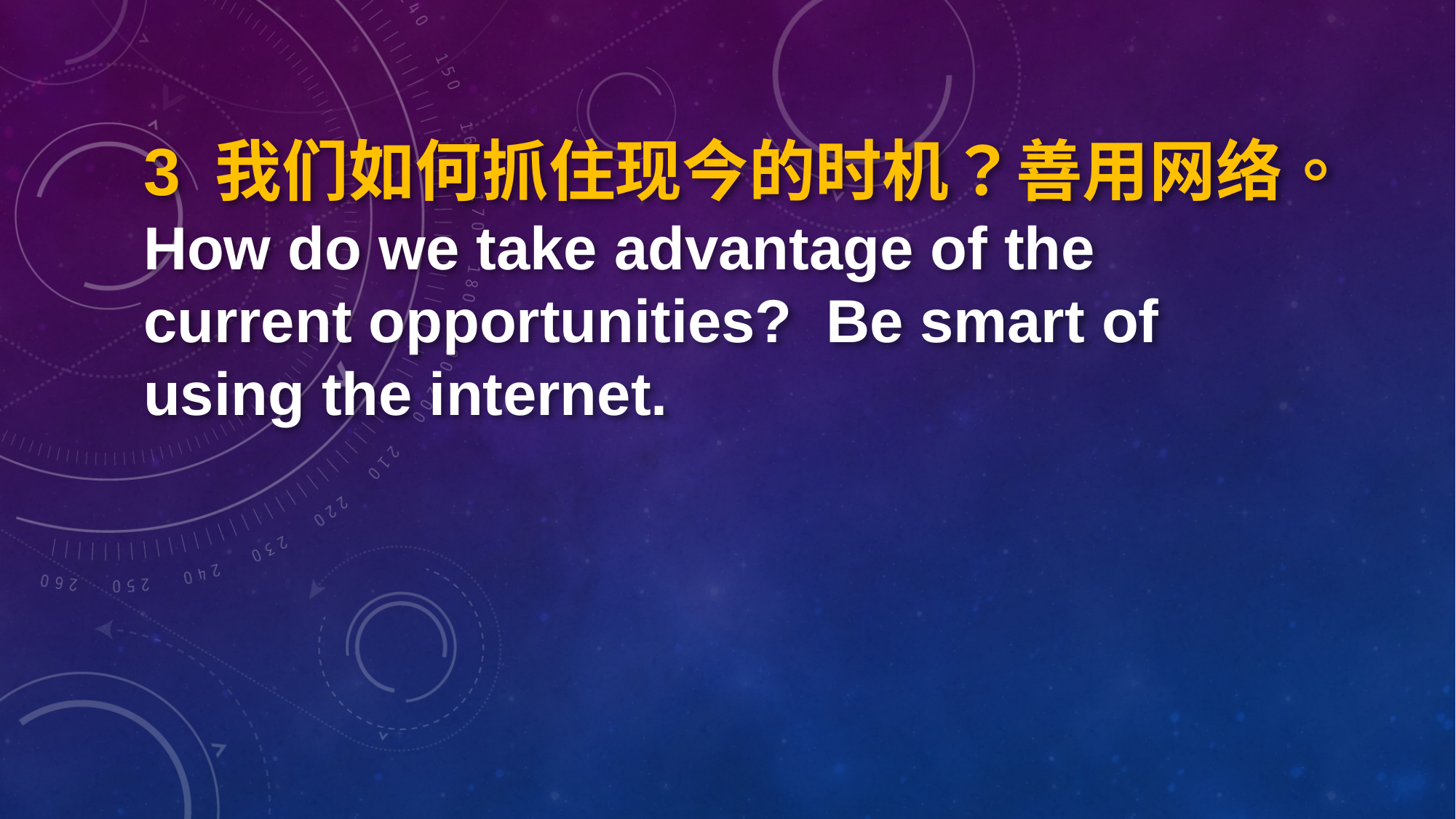

3 我们如何抓住现今的时机？善用网络。
How do we take advantage of the current opportunities?  Be smart of using the internet.